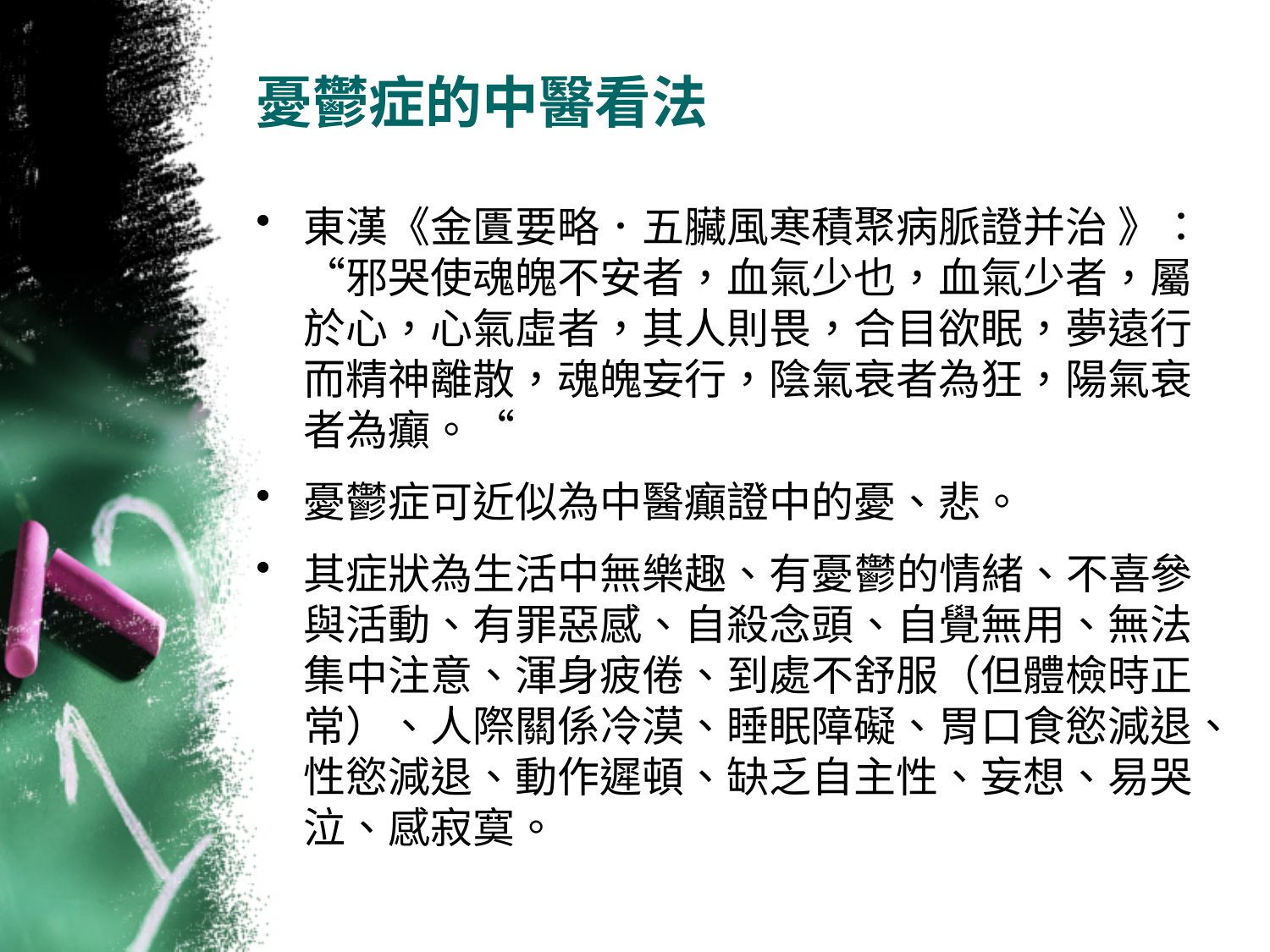

# 憂鬱症的中醫看法
東漢《金匱要略．五臟風寒積聚病脈證并治 》：
“邪哭使魂魄不安者，血氣少也，血氣少者，屬於心，心氣虛者，其人則畏，合目欲眠，夢遠行而精神離散，魂魄妄行，陰氣衰者為狂，陽氣衰者為癲。“
憂鬱症可近似為中醫癲證中的憂、悲。
其症狀為生活中無樂趣、有憂鬱的情緒、不喜參與活動、有罪惡感、自殺念頭、自覺無用、無法集中注意、渾身疲倦、到處不舒服（但體檢時正常）、人際關係冷漠、睡眠障礙、胃口食慾減退、性慾減退、動作遲頓、缺乏自主性、妄想、易哭泣、感寂寞。